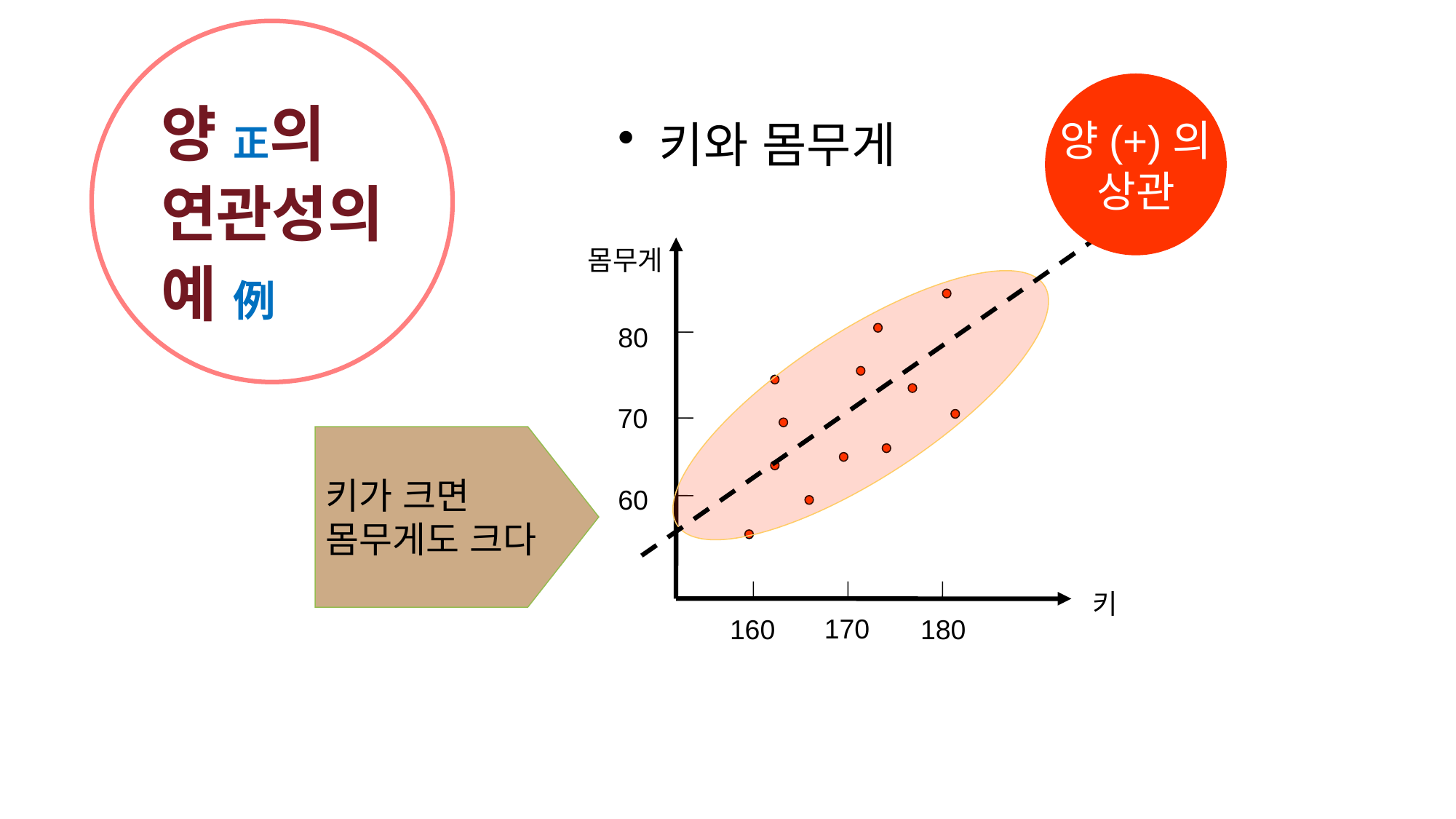

양(+)의
상관
양 正의 연관성의
예 例
키와 몸무게
몸무게

80

70

60

키

170
160
180

키가 크면
몸무게도 크다